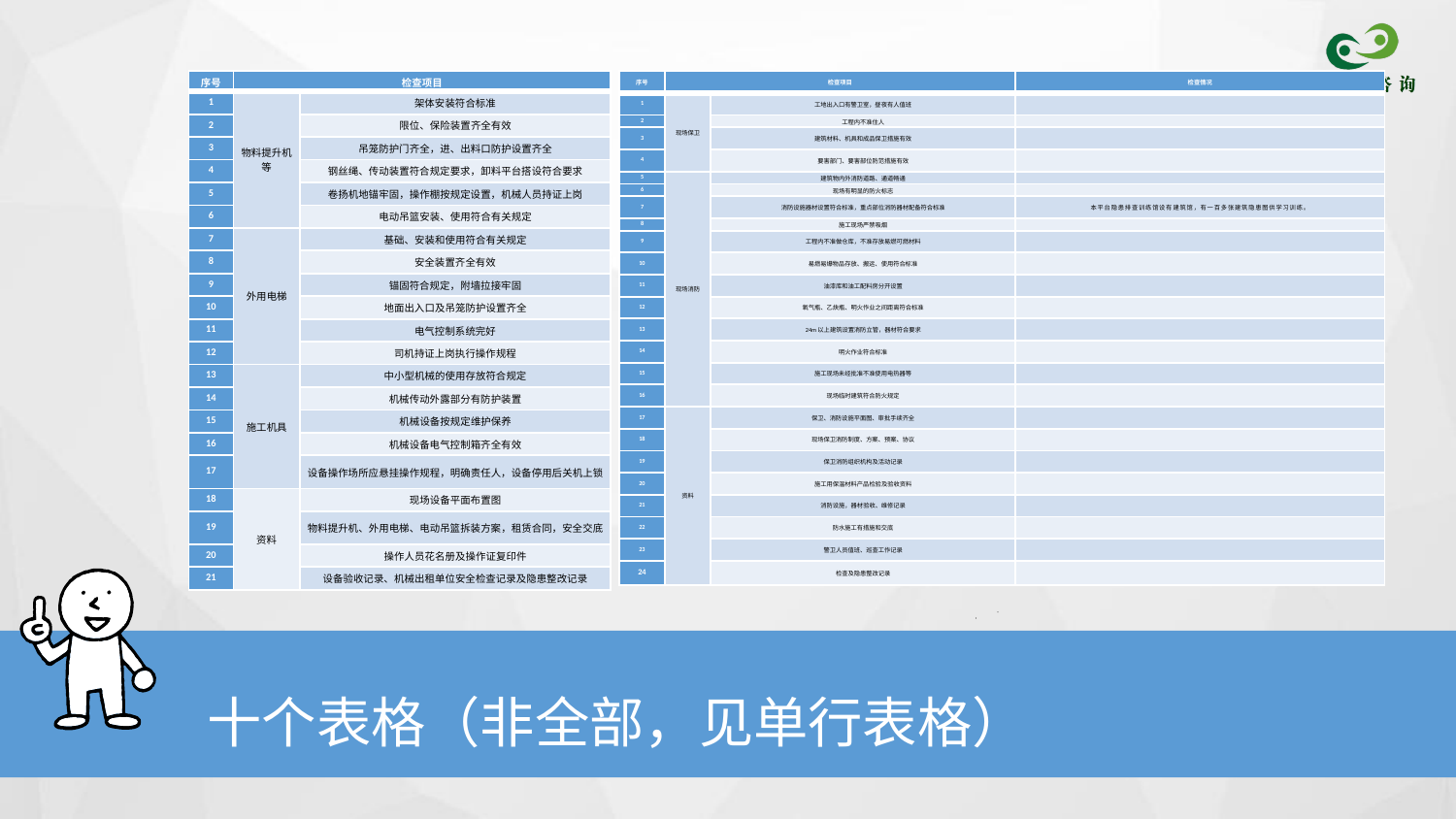

| 序号 | 检查项目 |  |
| --- | --- | --- |
| 1 | 物料提升机等 | 架体安装符合标准 |
| 2 |  | 限位、保险装置齐全有效 |
| 3 |  | 吊笼防护门齐全，进、出料口防护设置齐全 |
| 4 |  | 钢丝绳、传动装置符合规定要求，卸料平台搭设符合要求 |
| 5 |  | 卷扬机地锚牢固，操作棚按规定设置，机械人员持证上岗 |
| 6 |  | 电动吊篮安装、使用符合有关规定 |
| 7 | 外用电梯 | 基础、安装和使用符合有关规定 |
| 8 |  | 安全装置齐全有效 |
| 9 |  | 锚固符合规定，附墙拉接牢固 |
| 10 |  | 地面出入口及吊笼防护设置齐全 |
| 11 |  | 电气控制系统完好 |
| 12 |  | 司机持证上岗执行操作规程 |
| 13 | 施工机具 | 中小型机械的使用存放符合规定 |
| 14 |  | 机械传动外露部分有防护装置 |
| 15 |  | 机械设备按规定维护保养 |
| 16 |  | 机械设备电气控制箱齐全有效 |
| 17 |  | 设备操作场所应悬挂操作规程，明确责任人，设备停用后关机上锁 |
| 18 | 资料 | 现场设备平面布置图 |
| 19 |  | 物料提升机、外用电梯、电动吊篮拆装方案，租赁合同，安全交底 |
| 20 |  | 操作人员花名册及操作证复印件 |
| 21 |  | 设备验收记录、机械出租单位安全检查记录及隐患整改记录 |
| 序号 | 检查项目 |  | 检查情况 |
| --- | --- | --- | --- |
| 1 | 现场保卫 | 工地出入口有警卫室，昼夜有人值班 |  |
| 2 |  | 工程内不准住人 |  |
| 3 |  | 建筑材料、机具和成品保卫措施有效 |  |
| 4 |  | 要害部门、要害部位防范措施有效 |  |
| 5 | 现场消防 | 建筑物内外消防道路、通道畅通 |  |
| 6 |  | 现场有明显的防火标志 |  |
| 7 |  | 消防设施器材设置符合标准，重点部位消防器材配备符合标准 | 本平台隐患排查训练馆设有建筑馆，有一百多张建筑隐患图供学习训练。 |
| 8 |  | 施工现场严禁吸烟 |  |
| 9 |  | 工程内不准做仓库，不准存放易燃可燃材料 |  |
| 10 |  | 易燃易爆物品存放、搬运、使用符合标准 |  |
| 11 |  | 油漆库和油工配料房分开设置 |  |
| 12 |  | 氧气瓶、乙炔瓶、明火作业之间距离符合标准 |  |
| 13 |  | 24m以上建筑设置消防立管，器材符合要求 |  |
| 14 |  | 明火作业符合标准 |  |
| 15 |  | 施工现场未经批准不准使用电热器等 |  |
| 16 |  | 现场临时建筑符合防火规定 |  |
| 17 | 资料 | 保卫、消防设施平面图、审批手续齐全 |  |
| 18 |  | 现场保卫消防制度、方案、预案、协议 |  |
| 19 |  | 保卫消防组织机构及活动记录 |  |
| 20 |  | 施工用保温材料产品检验及验收资料 |  |
| 21 |  | 消防设施，器材验收、维修记录 |  |
| 22 |  | 防水施工有措施和交底 |  |
| 23 |  | 警卫人员值班、巡查工作记录 |  |
| 24 |  | 检查及隐患整改记录 |  |

十个表格（非全部，见单行表格）